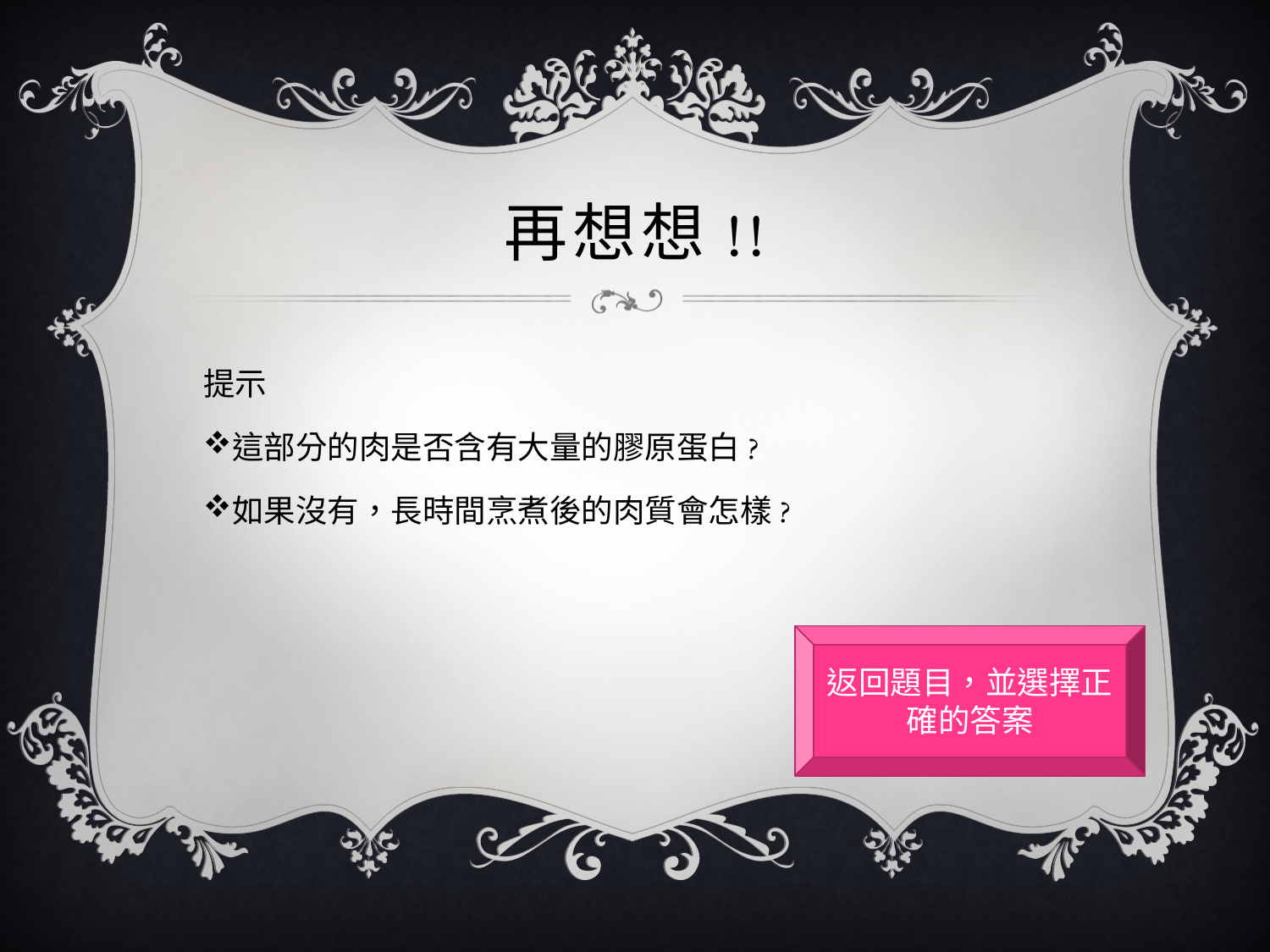

# 再想想!!
提示
這部分的肉是否含有大量的膠原蛋白?
如果沒有，長時間烹煮後的肉質會怎樣?
返回題目，並選擇正確的答案